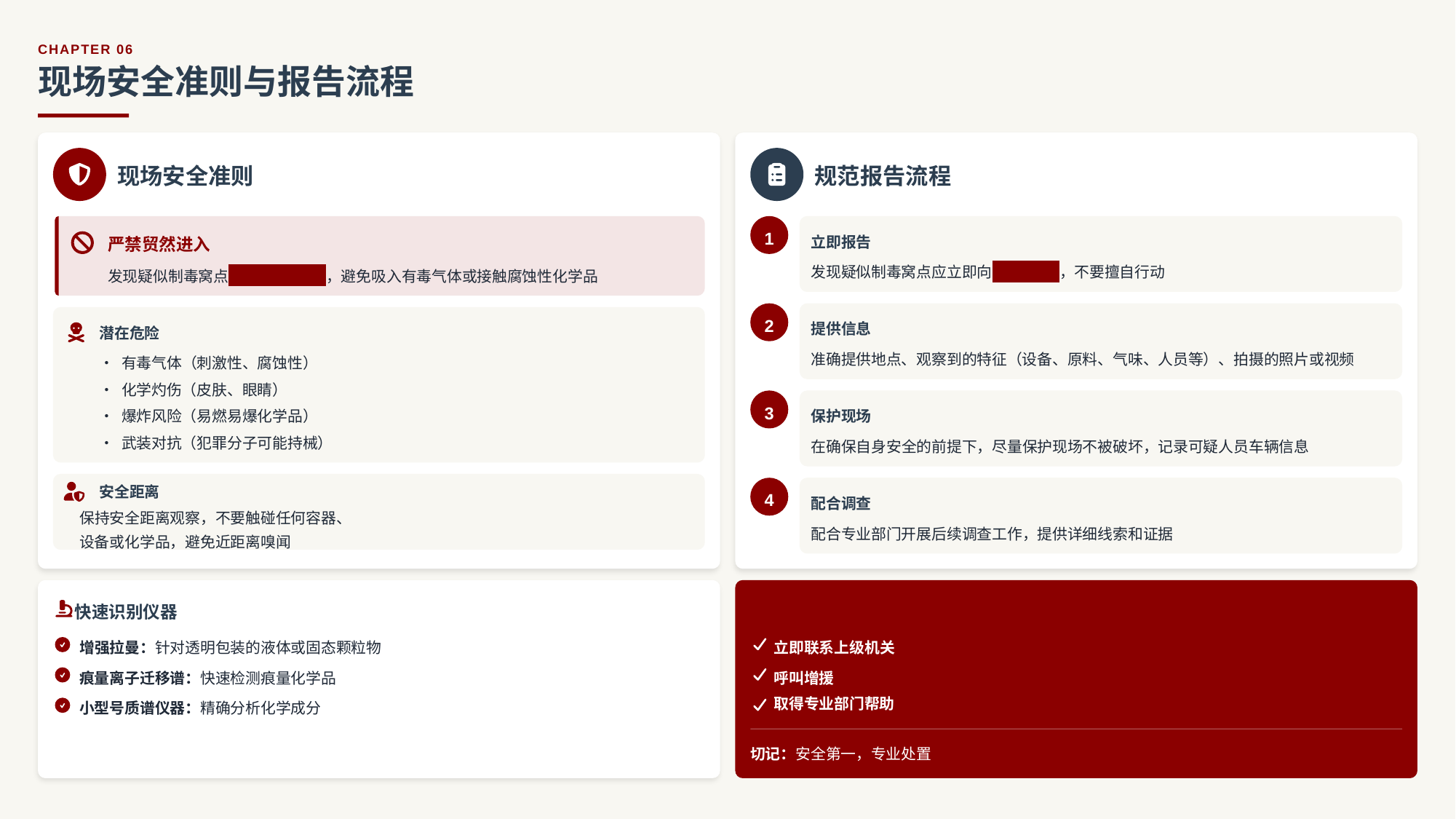

CHAPTER 06
现场安全准则与报告流程

现场安全准则
规范报告流程

1

严禁贸然进入
立即报告

发现疑似制毒窝点应立即向 上级报告 ，不要擅自行动
发现疑似制毒窝点 严禁贸然进入 ，避免吸入有毒气体或接触腐蚀性化学品
2

提供信息
潜在危险

准确提供地点、观察到的特征（设备、原料、气味、人员等）、拍摄的照片或视频
• 有毒气体（刺激性、腐蚀性）
• 化学灼伤（皮肤、眼睛）
3

• 爆炸风险（易燃易爆化学品）
保护现场
• 武装对抗（犯罪分子可能持械）
在确保自身安全的前提下，尽量保护现场不被破坏，记录可疑人员车辆信息

安全距离
4

配合调查
保持安全距离观察，不要触碰任何容器、
设备或化学品，避免近距离嗅闻
配合专业部门开展后续调查工作，提供详细线索和证据

快速识别仪器

增强拉曼：针对透明包装的液体或固态颗粒物
立即联系上级机关

痕量离子迁移谱：快速检测痕量化学品
呼叫增援

取得专业部门帮助
小型号质谱仪器：精确分析化学成分

切记：安全第一，专业处置